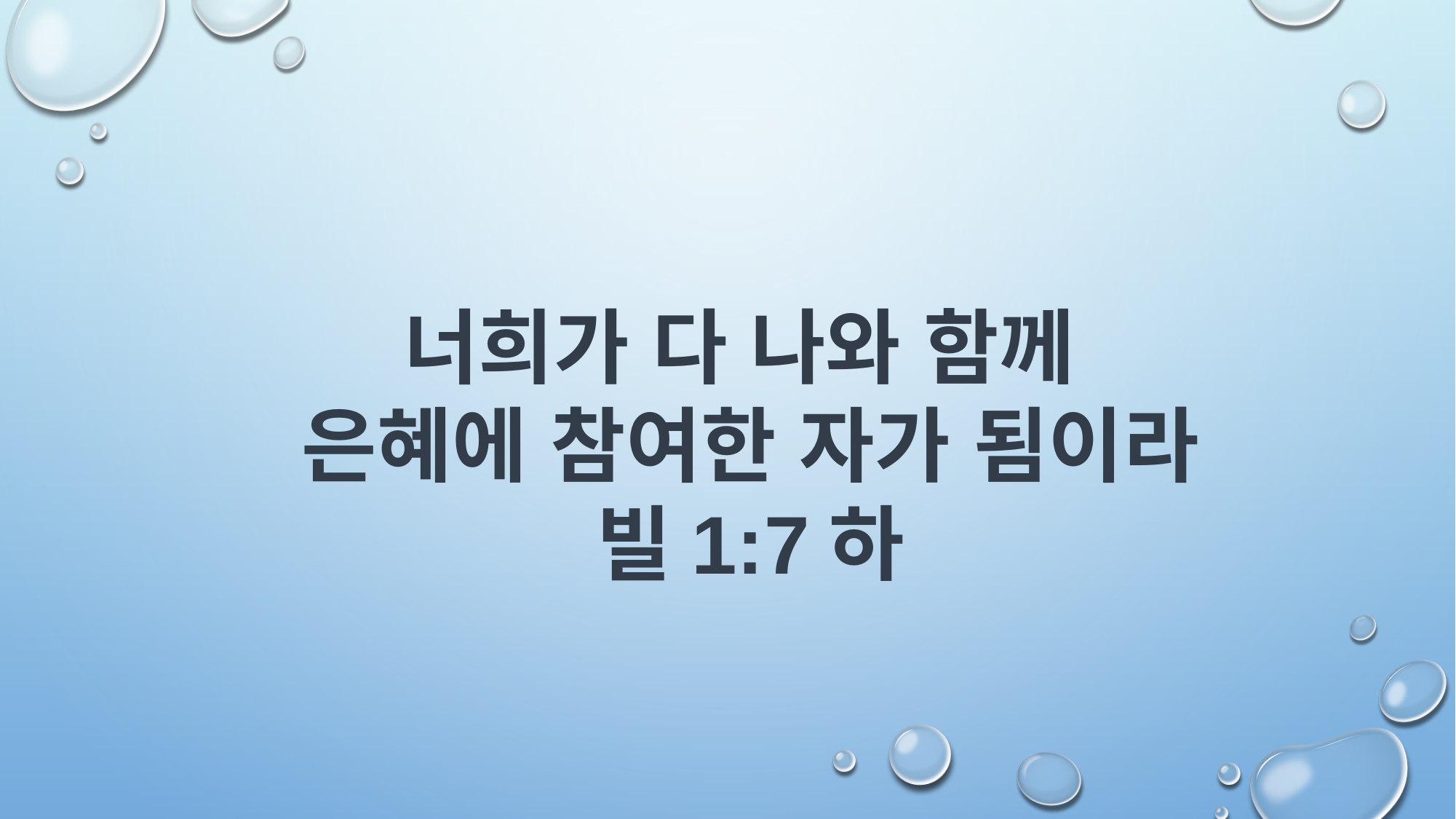

너희가 다 나와 함께
은혜에 참여한 자가 됨이라
빌1:7하